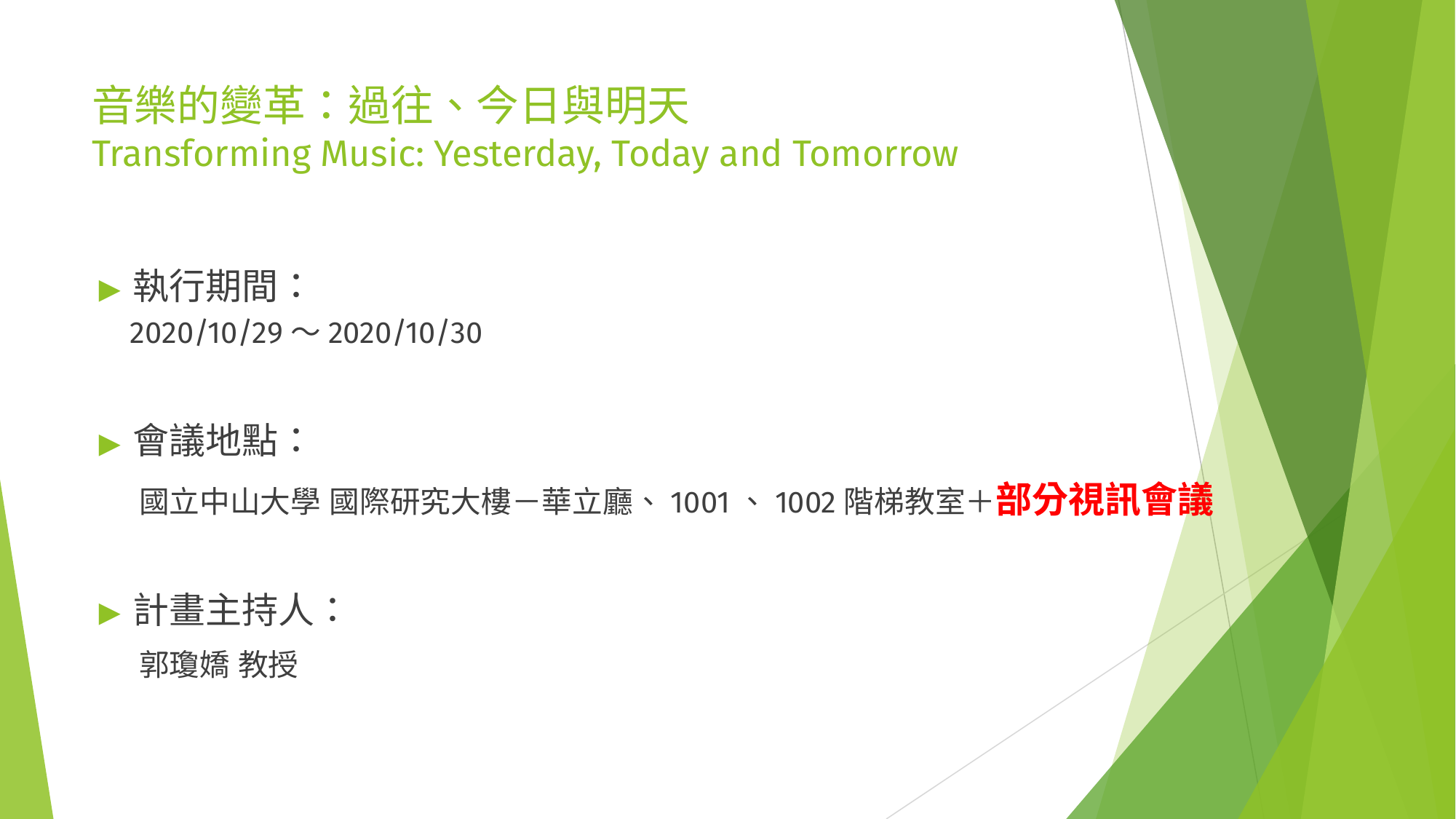

# 音樂的變革：過往、今日與明天 Transforming Music: Yesterday, Today and Tomorrow
執行期間：
    2020/10/29～2020/10/30

會議地點：
     國立中山大學 國際研究大樓－華立廳、1001、1002階梯教室＋部分視訊會議

計畫主持人：
     郭瓊嬌 教授